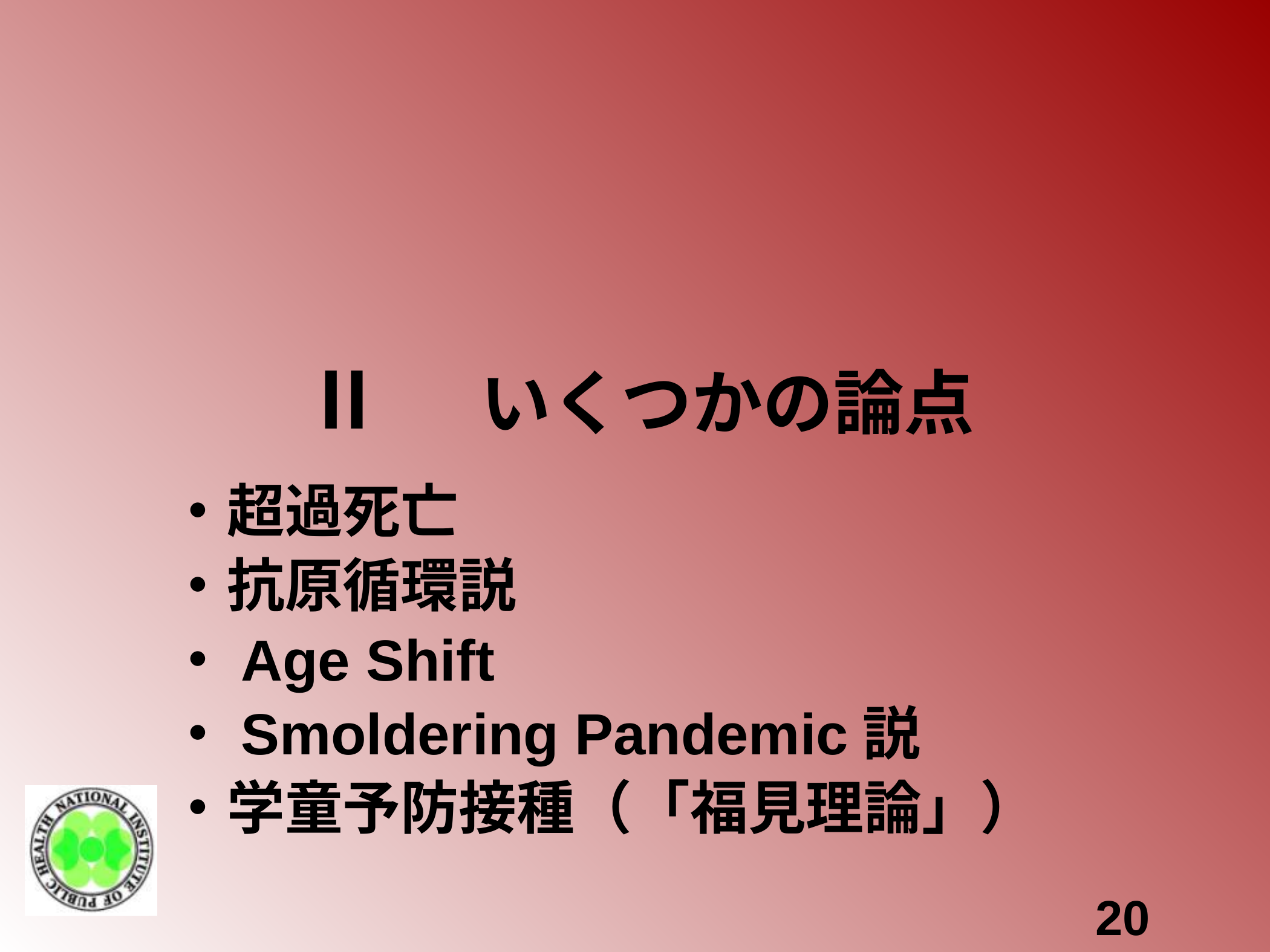

# Ⅱ　いくつかの論点
・超過死亡
・抗原循環説
・Age Shift
・Smoldering Pandemic説
・学童予防接種（「福見理論」）